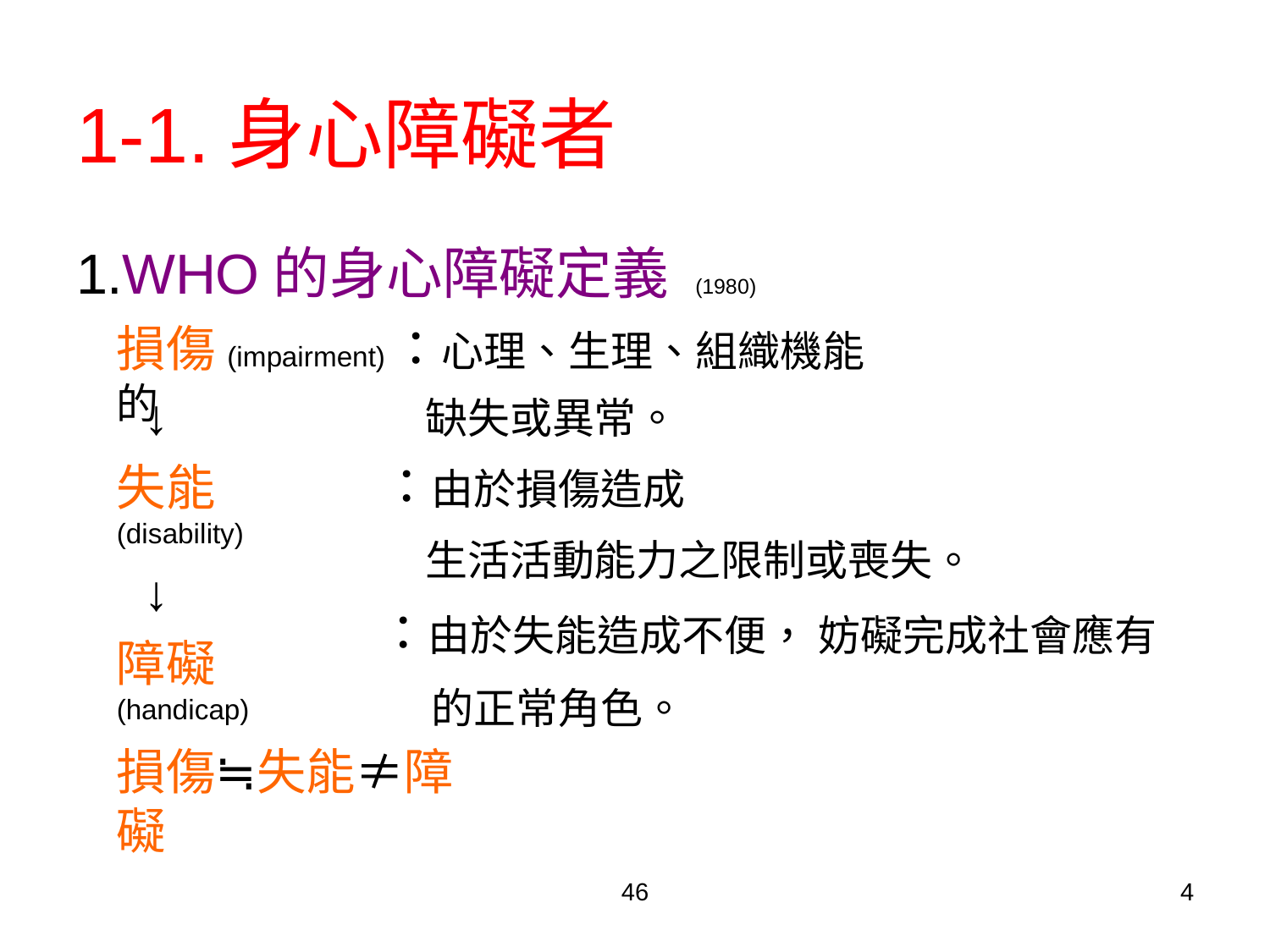

# 1-1.身心障礙者
1.WHO的身心障礙定義 (1980)
損傷(impairment)：心理、生理、組織機能的
缺失或異常。
：由於損傷造成
生活活動能力之限制或喪失。
：由於失能造成不便， 妨礙完成社會應有的正常角色。
↓
失能(disability)
↓
障礙(handicap)
損傷≒失能≠障礙
46
4